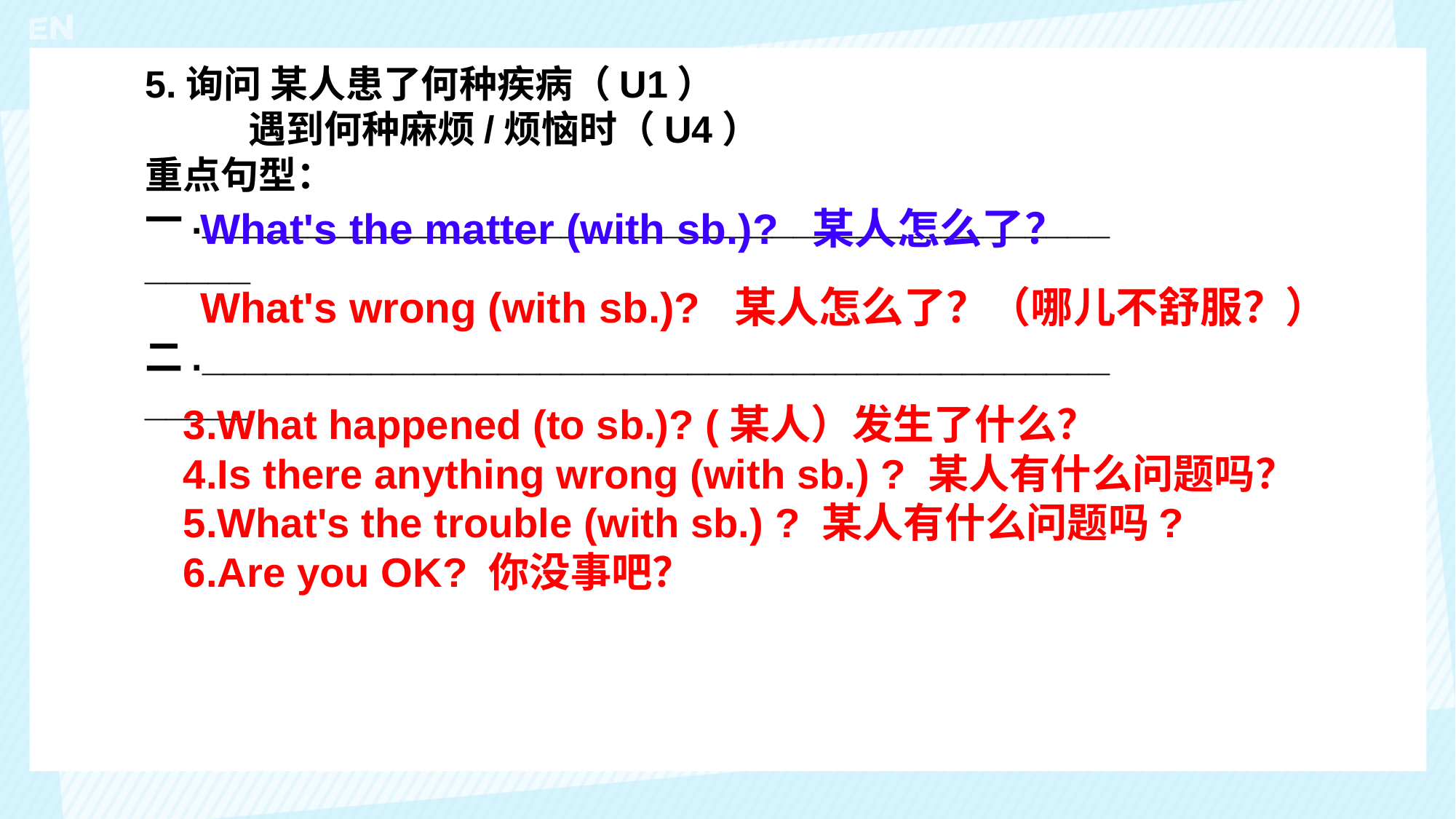

5.询问 某人患了何种疾病（U1）
           遇到何种麻烦/烦恼时（U4）
重点句型：
一.________________________________________________

二.________________________________________________

What's the matter (with sb.)?  某人怎么了？
What's wrong (with sb.)?  某人怎么了？（哪儿不舒服？）
3.What happened (to sb.)? (某人）发生了什么？
4.Is there anything wrong (with sb.) ? 某人有什么问题吗？
5.What's the trouble (with sb.) ? 某人有什么问题吗?
6.Are you OK? 你没事吧？